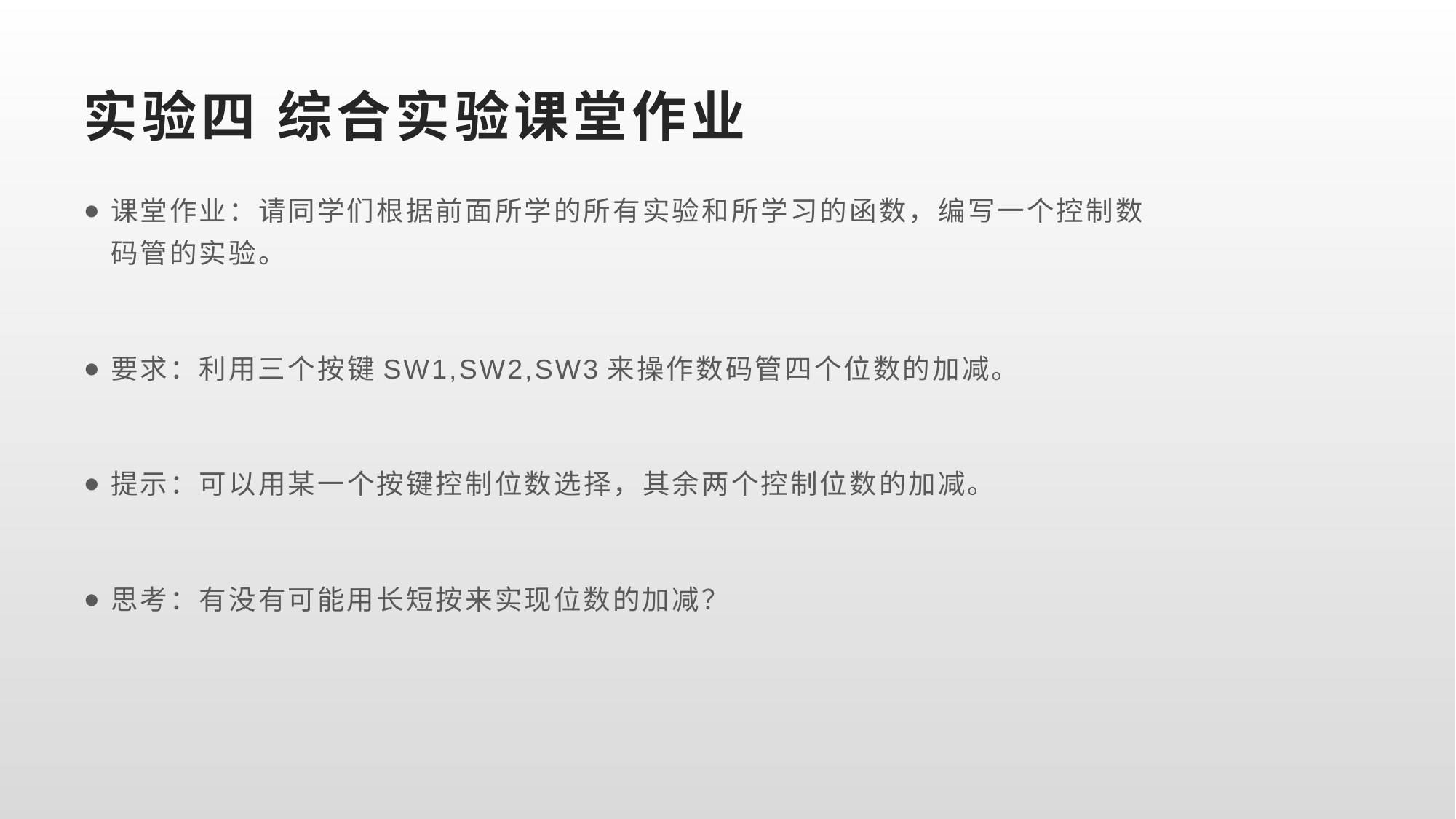

# 实验四 综合实验课堂作业
课堂作业：请同学们根据前面所学的所有实验和所学习的函数，编写一个控制数码管的实验。

要求：利用三个按键SW1,SW2,SW3来操作数码管四个位数的加减。

提示：可以用某一个按键控制位数选择，其余两个控制位数的加减。

思考：有没有可能用长短按来实现位数的加减？